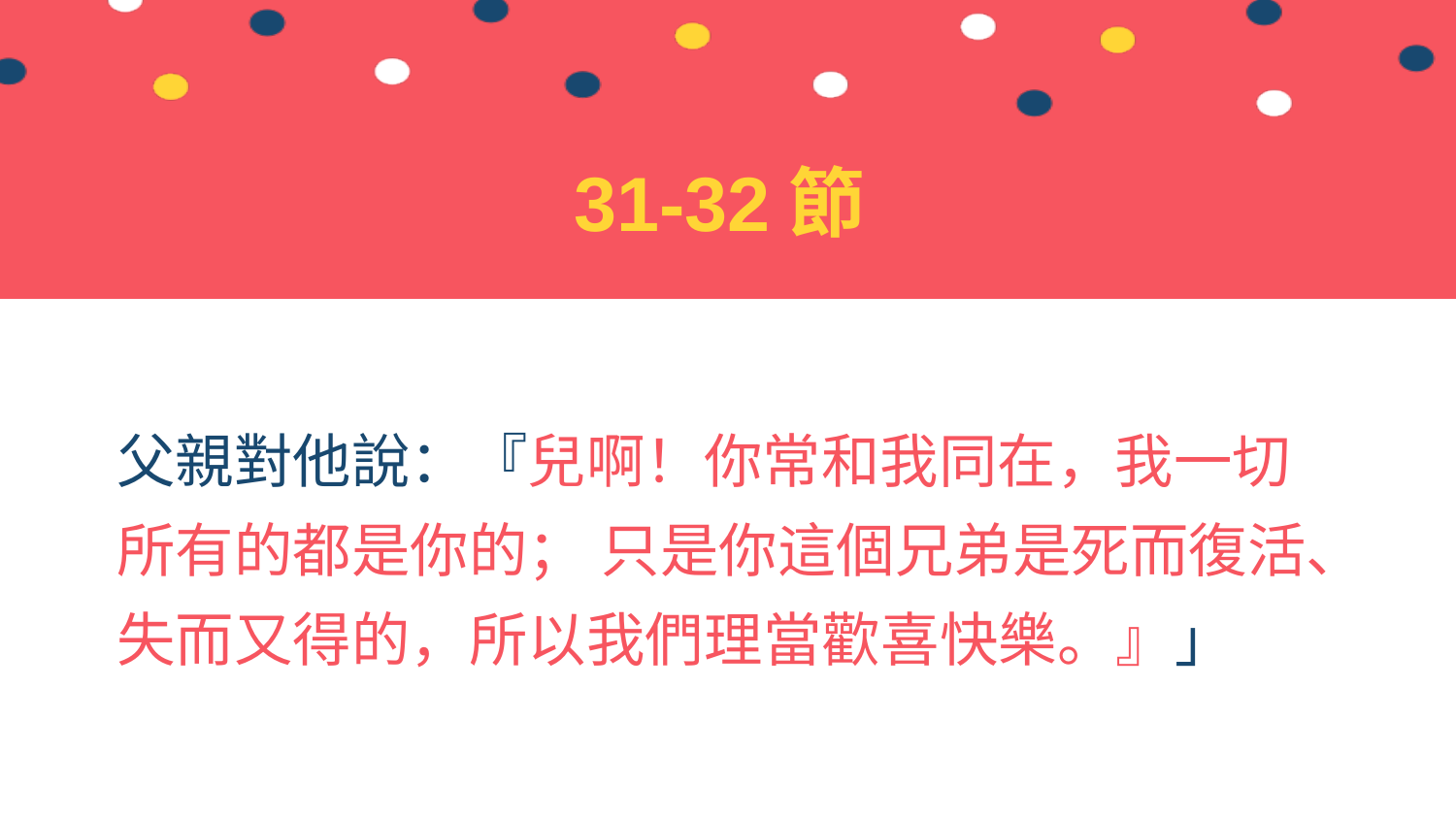

31-32節
父親對他說：『兒啊！你常和我同在，我一切所有的都是你的； 只是你這個兄弟是死而復活、失而又得的，所以我們理當歡喜快樂。』」